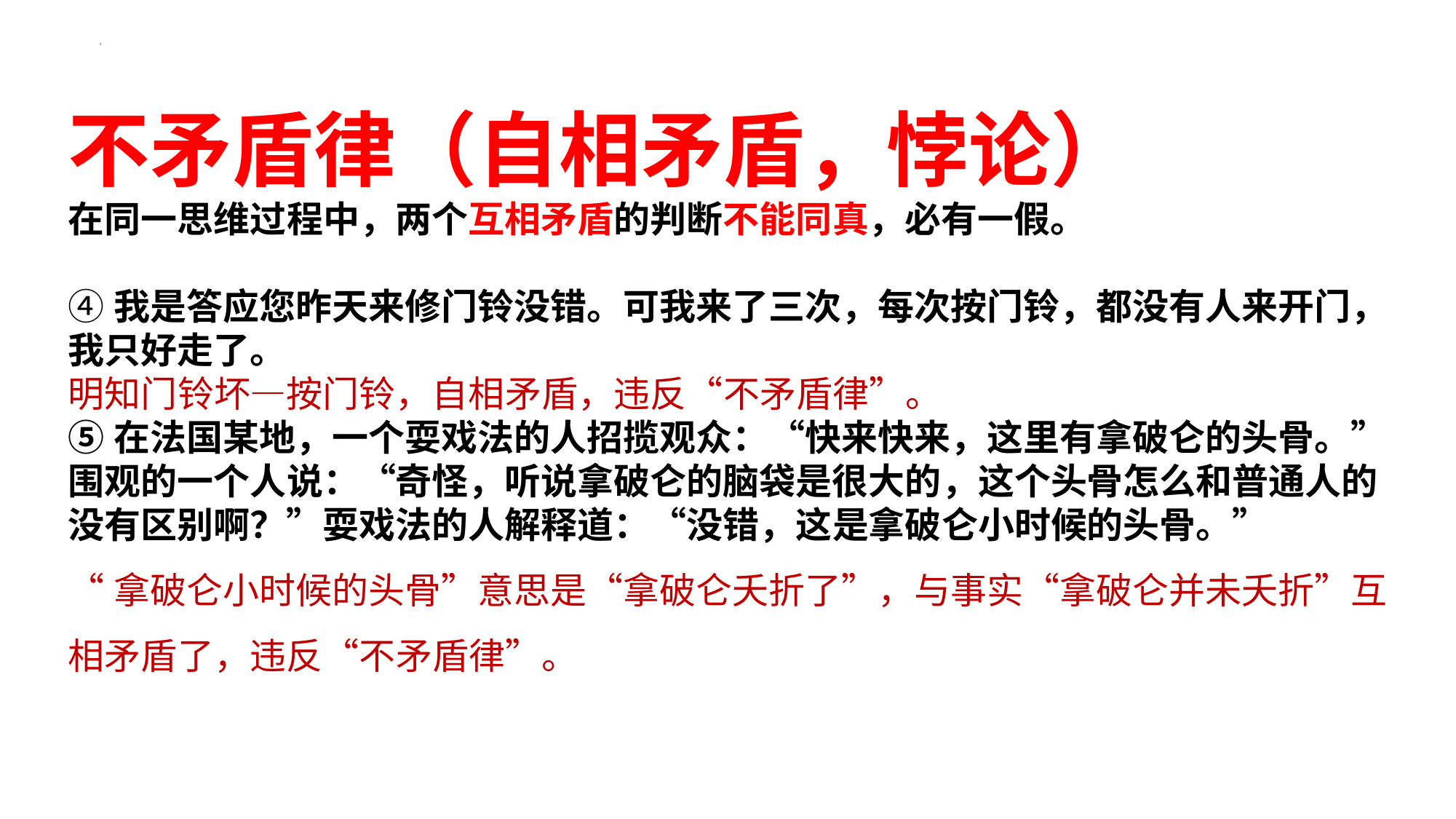

不矛盾律（自相矛盾，悖论）
在同一思维过程中，两个互相矛盾的判断不能同真，必有一假。

④我是答应您昨天来修门铃没错。可我来了三次，每次按门铃，都没有人来开门，我只好走了。
明知门铃坏—按门铃，自相矛盾，违反“不矛盾律”。
⑤在法国某地，一个耍戏法的人招揽观众：“快来快来，这里有拿破仑的头骨。”围观的一个人说：“奇怪，听说拿破仑的脑袋是很大的，这个头骨怎么和普通人的没有区别啊？”耍戏法的人解释道：“没错，这是拿破仑小时候的头骨。”
“拿破仑小时候的头骨”意思是“拿破仑夭折了”，与事实“拿破仑并未夭折”互相矛盾了，违反“不矛盾律”。